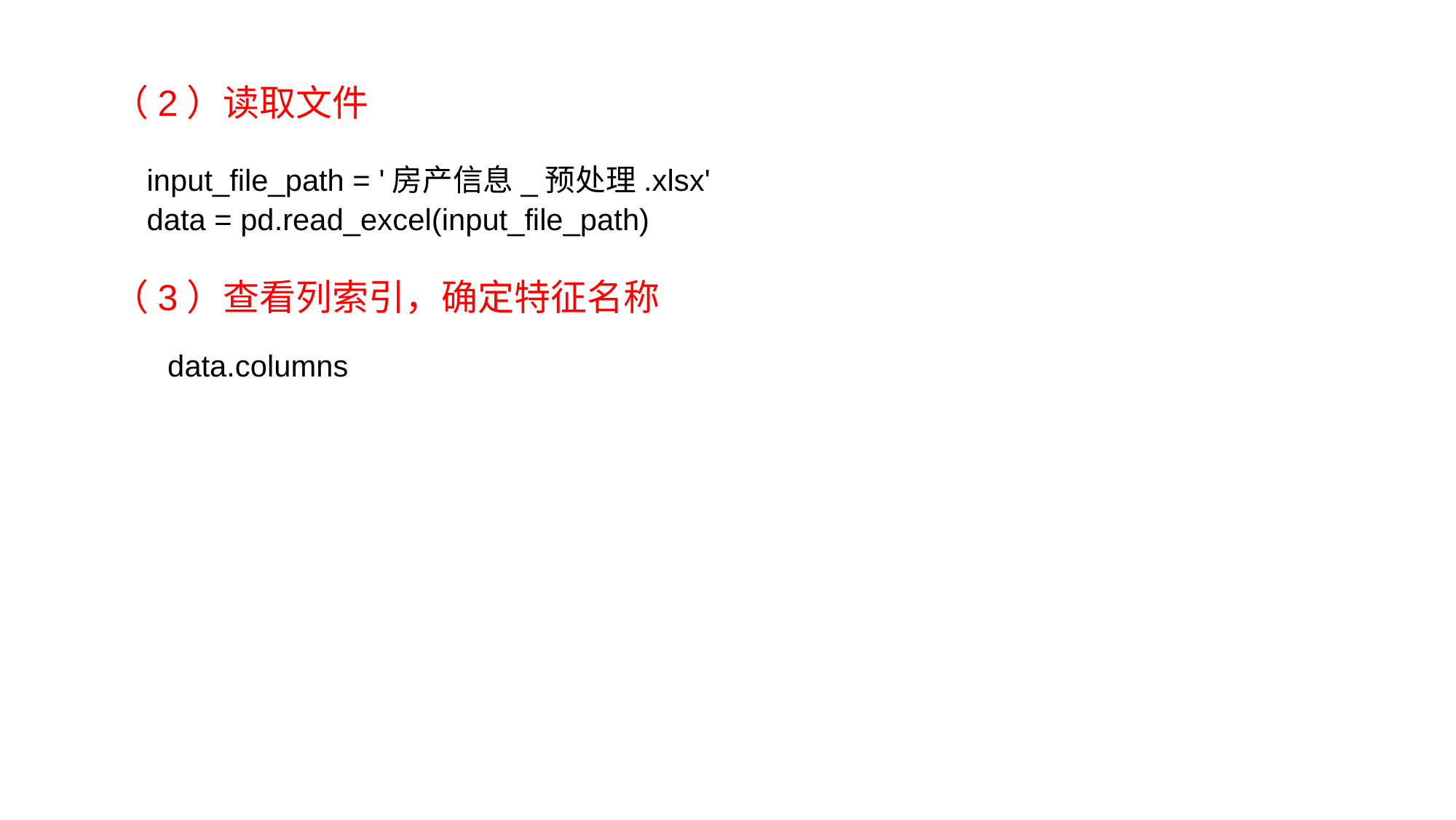

（2）读取文件
input_file_path = '房产信息_预处理.xlsx'
data = pd.read_excel(input_file_path)
（3）查看列索引，确定特征名称
data.columns
TEXT  add here
TEXT  add here
TEXT  add here